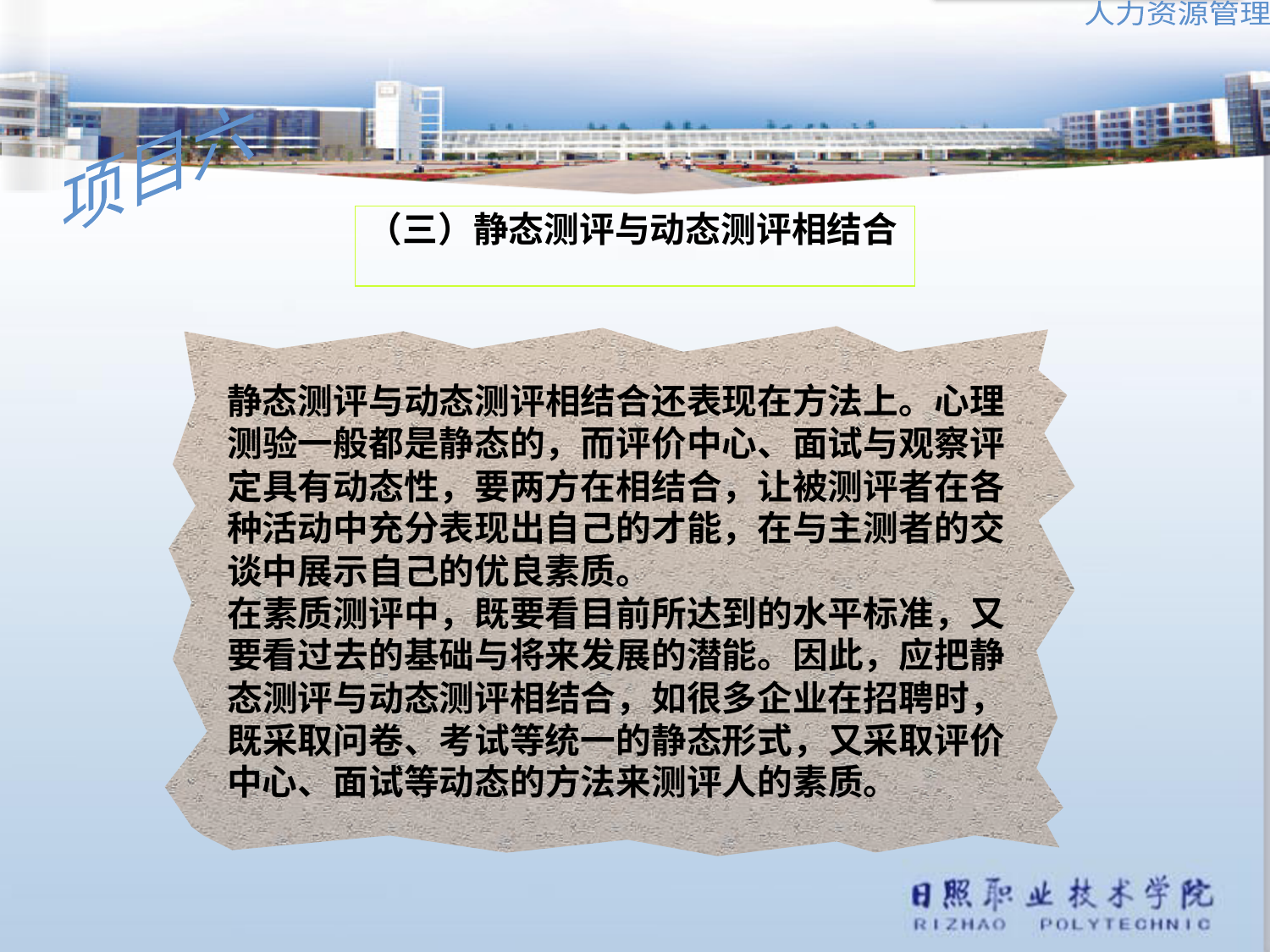

（三）静态测评与动态测评相结合

静态测评与动态测评相结合还表现在方法上。心理测验一般都是静态的，而评价中心、面试与观察评定具有动态性，要两方在相结合，让被测评者在各种活动中充分表现出自己的才能，在与主测者的交谈中展示自己的优良素质。
在素质测评中，既要看目前所达到的水平标准，又要看过去的基础与将来发展的潜能。因此，应把静态测评与动态测评相结合，如很多企业在招聘时，既采取问卷、考试等统一的静态形式，又采取评价中心、面试等动态的方法来测评人的素质。